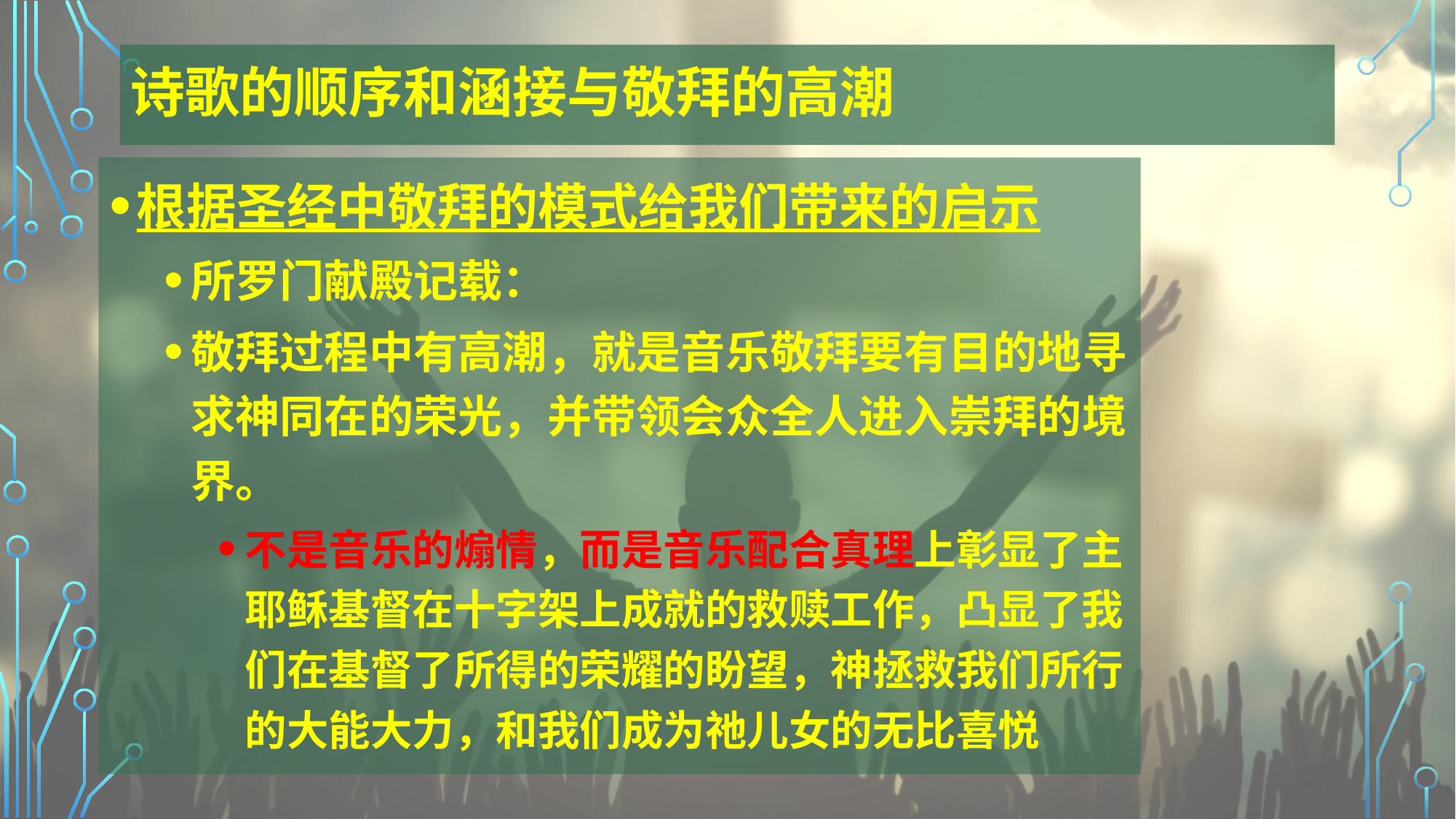

# 诗歌的顺序和涵接与敬拜的高潮
根据圣经中敬拜的模式给我们带来的启示
所罗门献殿记载：
敬拜过程中有高潮，就是音乐敬拜要有目的地寻求神同在的荣光，并带领会众全人进入崇拜的境界。
不是音乐的煽情，而是音乐配合真理上彰显了主耶稣基督在十字架上成就的救赎工作，凸显了我们在基督了所得的荣耀的盼望，神拯救我们所行的大能大力，和我们成为祂儿女的无比喜悦